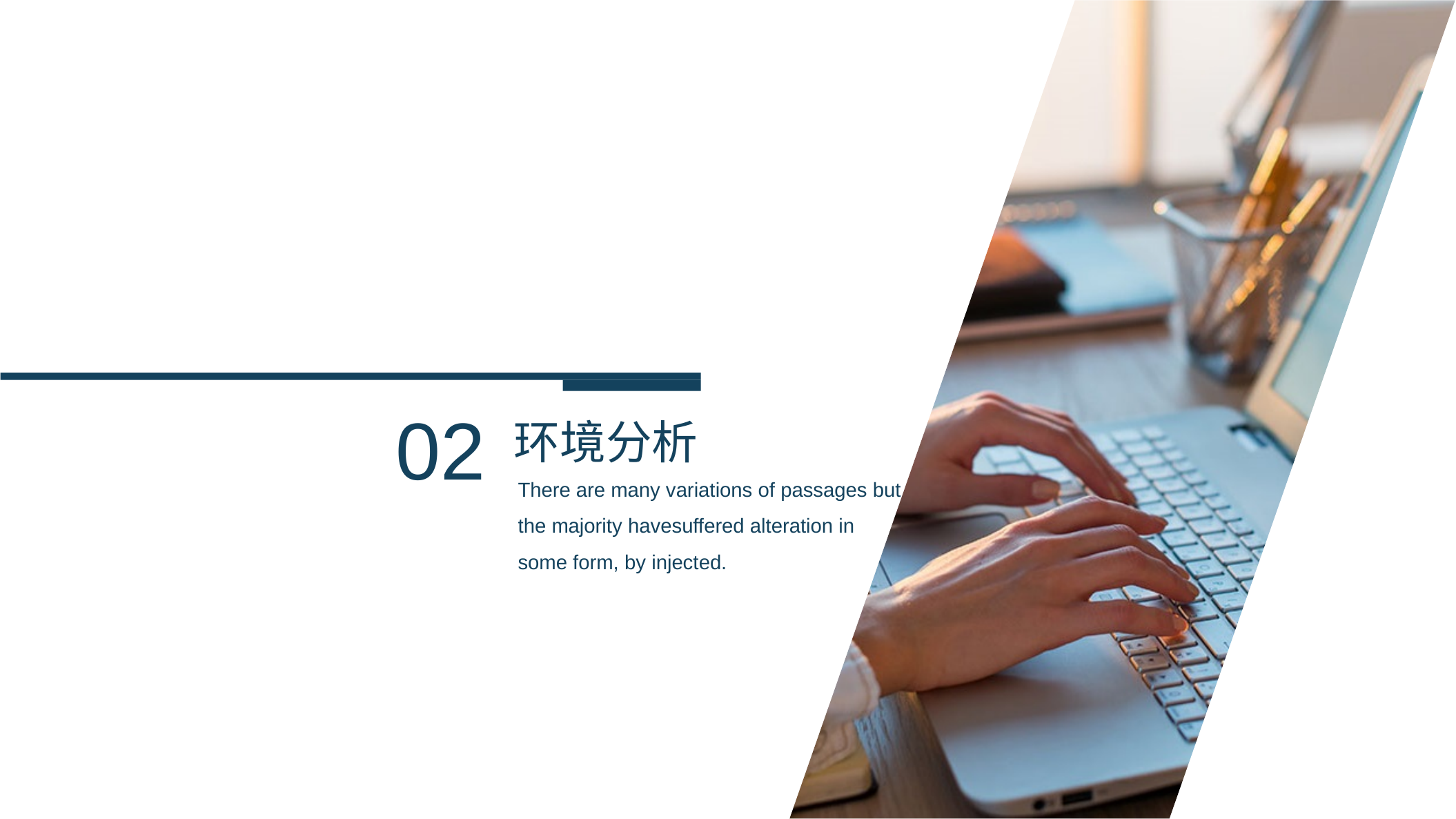

02
环境分析
There are many variations of passages but the majority havesuffered alteration in some form, by injected.